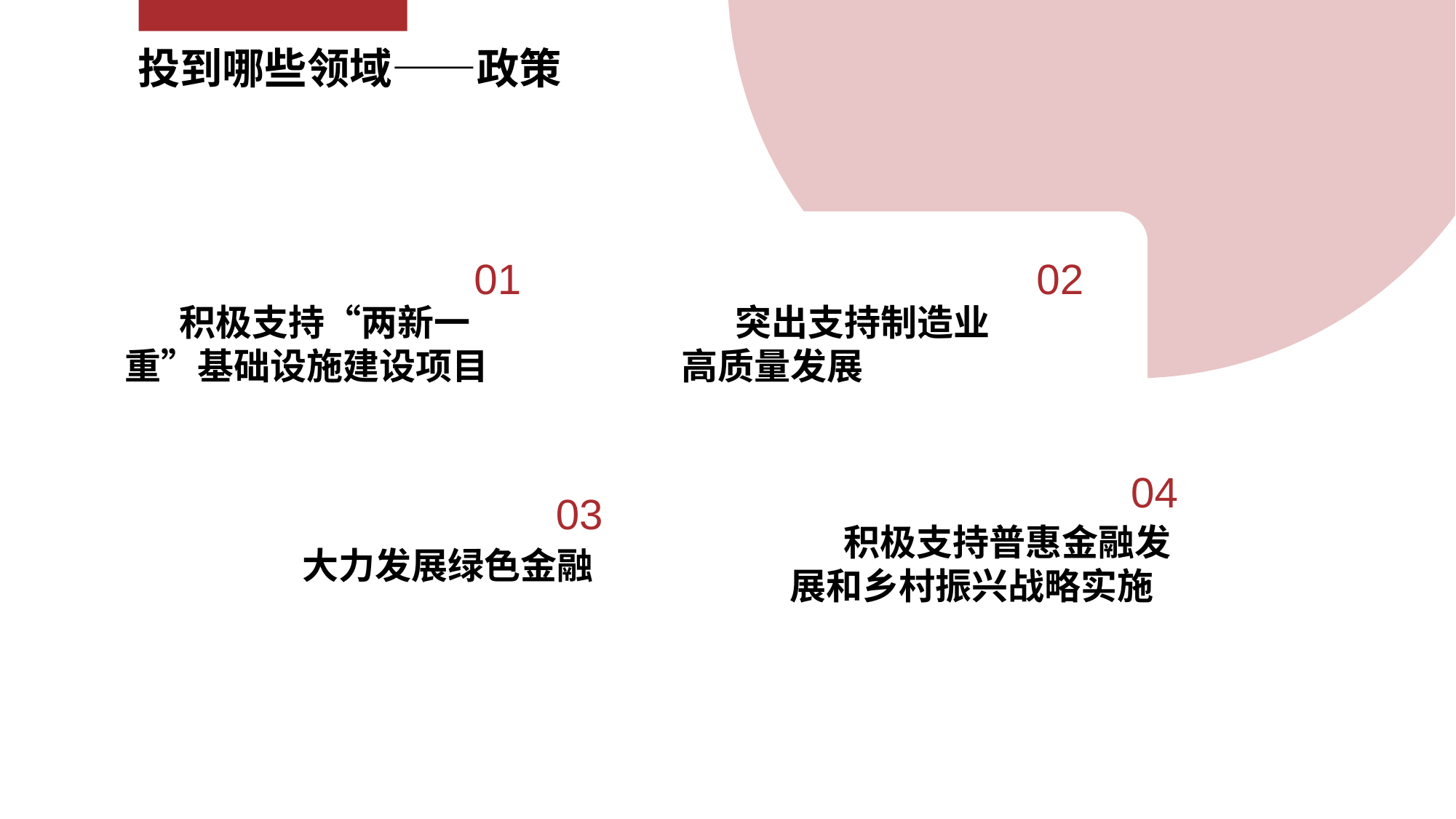

投到哪些领域——政策

01

02

       积极支持“两新一重”基础设施建设项目
       突出支持制造业高质量发展

04

03

       积极支持普惠金融发展和乡村振兴战略实施

        大力发展绿色金融